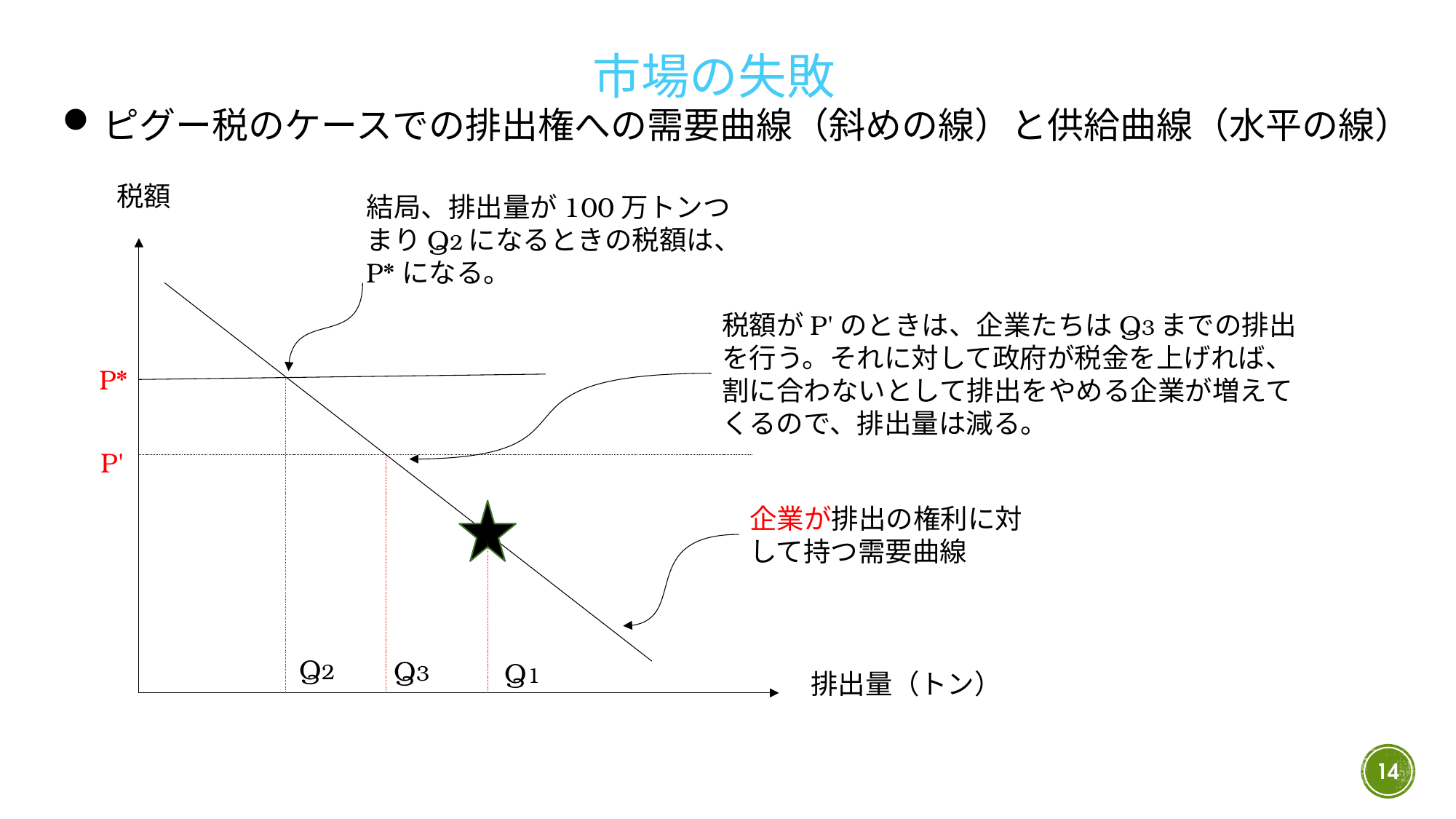

市場の失敗
ピグー税のケースでの排出権への需要曲線（斜めの線）と供給曲線（水平の線）

　　税額
結局、排出量が100万トンつまりQ2になるときの税額は、P*になる。
税額がP'のときは、企業たちはQ3までの排出を行う。それに対して政府が税金を上げれば、割に合わないとして排出をやめる企業が増えてくるので、排出量は減る。
P*
P'
企業が排出の権利に対して持つ需要曲線

Q2
Q3
Q1
排出量（トン）
14